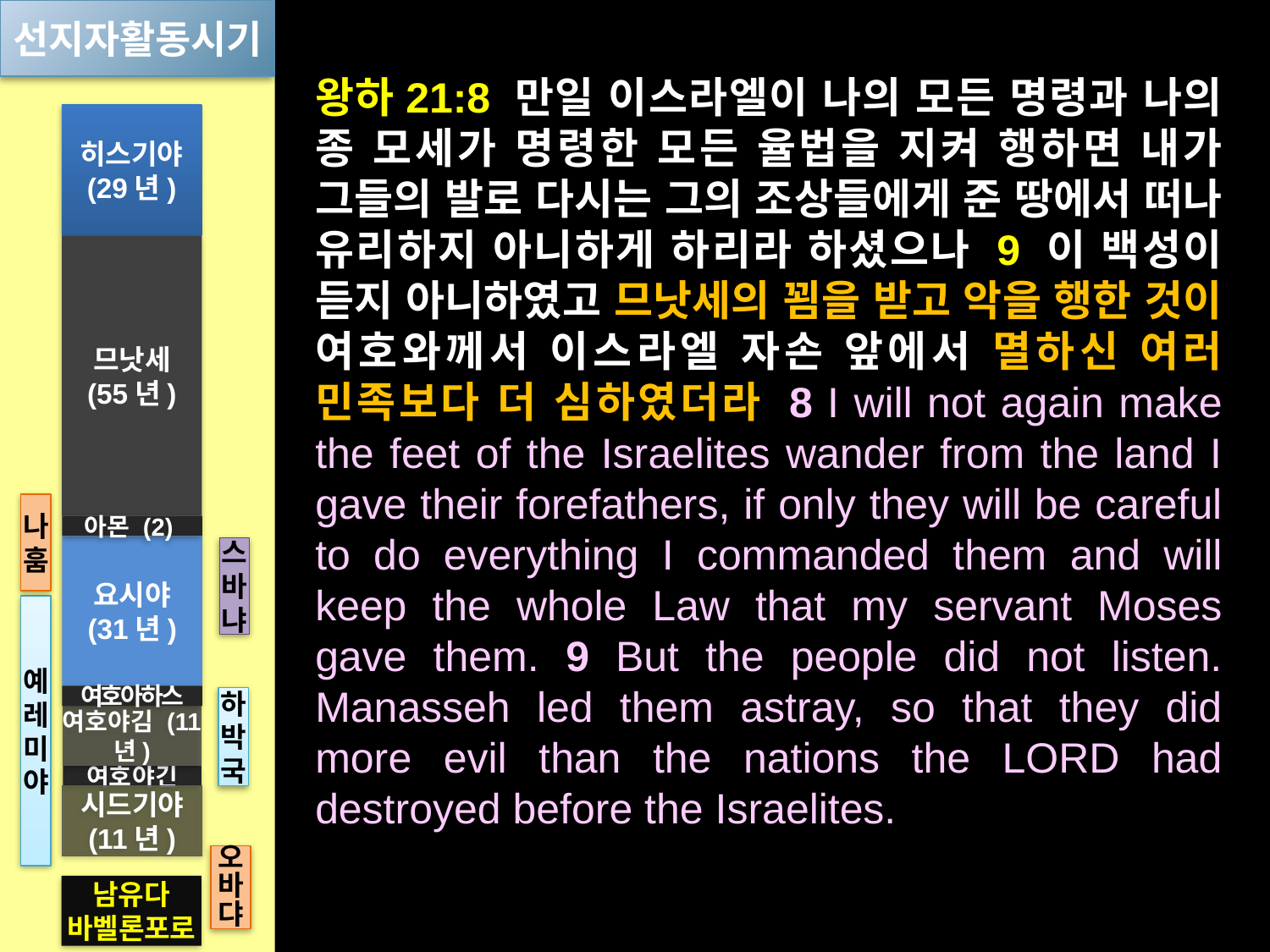

선지자활동시기

왕하21:8 만일 이스라엘이 나의 모든 명령과 나의 종 모세가 명령한 모든 율법을 지켜 행하면 내가 그들의 발로 다시는 그의 조상들에게 준 땅에서 떠나 유리하지 아니하게 하리라 하셨으나 9 이 백성이 듣지 아니하였고 므낫세의 꾐을 받고 악을 행한 것이 여호와께서 이스라엘 자손 앞에서 멸하신 여러 민족보다 더 심하였더라 8 I will not again make the feet of the Israelites wander from the land I gave their forefathers, if only they will be careful to do everything I commanded them and will keep the whole Law that my servant Moses gave them. 9 But the people did not listen. Manasseh led them astray, so that they did more evil than the nations the LORD had destroyed before the Israelites.
히스기야
(29년)
므낫세
(55년)
나훔
아몬 (2)
요시야
(31년)
스바냐
예레미야
여호아하스
하박국
여호야김 (11년)
여호야긴
시드기야
(11년)
오바댜
남유다
바벨론포로